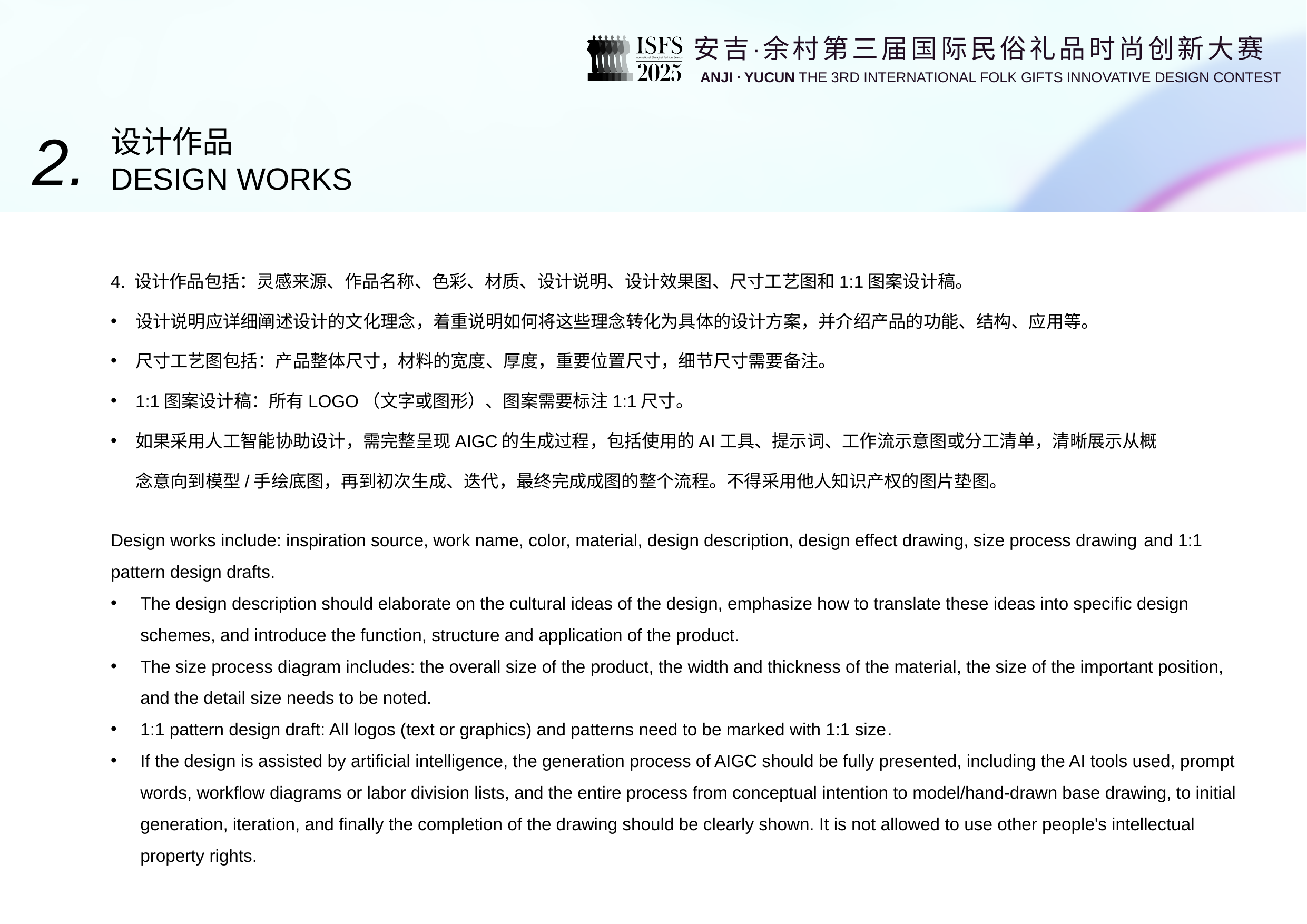

2.
设计作品
DESIGN WORKS
4. 设计作品包括：灵感来源、作品名称、色彩、材质、设计说明、设计效果图、尺寸工艺图和1:1图案设计稿。
设计说明应详细阐述设计的文化理念，着重说明如何将这些理念转化为具体的设计方案，并介绍产品的功能、结构、应用等。
尺寸工艺图包括：产品整体尺寸，材料的宽度、厚度，重要位置尺寸，细节尺寸需要备注。
1:1图案设计稿：所有LOGO（文字或图形）、图案需要标注1:1尺寸。
如果采用人工智能协助设计，需完整呈现AIGC的生成过程，包括使用的AI工具、提示词、工作流示意图或分工清单，清晰展示从概念意向到模型/手绘底图，再到初次生成、迭代，最终完成成图的整个流程。不得采用他人知识产权的图片垫图。
Design works include: inspiration source, work name, color, material, design description, design effect drawing, size process drawing and 1:1 pattern design drafts.
The design description should elaborate on the cultural ideas of the design, emphasize how to translate these ideas into specific design schemes, and introduce the function, structure and application of the product.
The size process diagram includes: the overall size of the product, the width and thickness of the material, the size of the important position, and the detail size needs to be noted.
1:1 pattern design draft: All logos (text or graphics) and patterns need to be marked with 1:1 size.
If the design is assisted by artificial intelligence, the generation process of AIGC should be fully presented, including the AI tools used, prompt words, workflow diagrams or labor division lists, and the entire process from conceptual intention to model/hand-drawn base drawing, to initial generation, iteration, and finally the completion of the drawing should be clearly shown. It is not allowed to use other people's intellectual property rights.